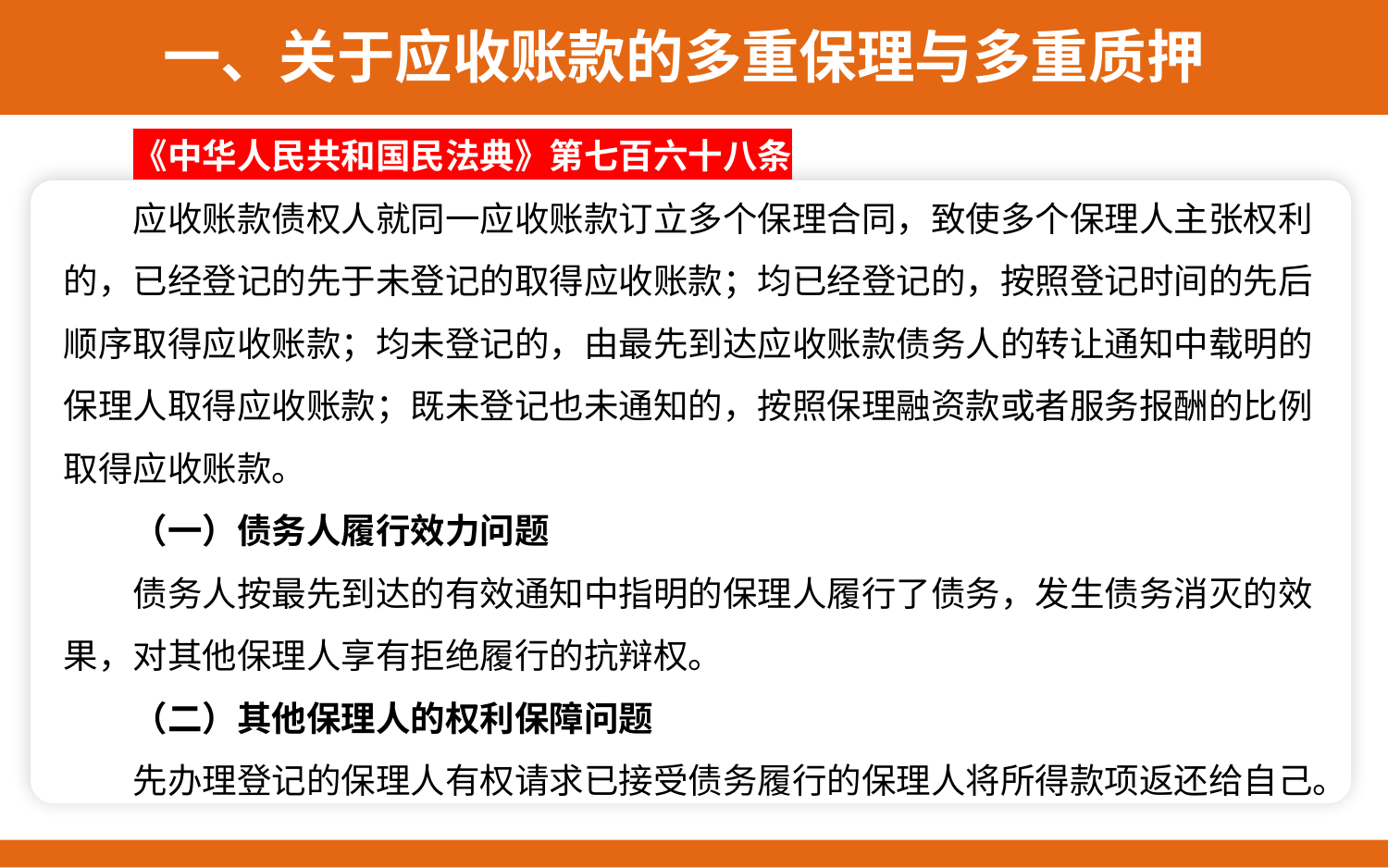

一、关于应收账款的多重保理与多重质押
《中华人民共和国民法典》第七百六十八条
应收账款债权人就同一应收账款订立多个保理合同，致使多个保理人主张权利的，已经登记的先于未登记的取得应收账款；均已经登记的，按照登记时间的先后顺序取得应收账款；均未登记的，由最先到达应收账款债务人的转让通知中载明的保理人取得应收账款；既未登记也未通知的，按照保理融资款或者服务报酬的比例取得应收账款。
（一）债务人履行效力问题
债务人按最先到达的有效通知中指明的保理人履行了债务，发生债务消灭的效果，对其他保理人享有拒绝履行的抗辩权。
（二）其他保理人的权利保障问题
先办理登记的保理人有权请求已接受债务履行的保理人将所得款项返还给自己。